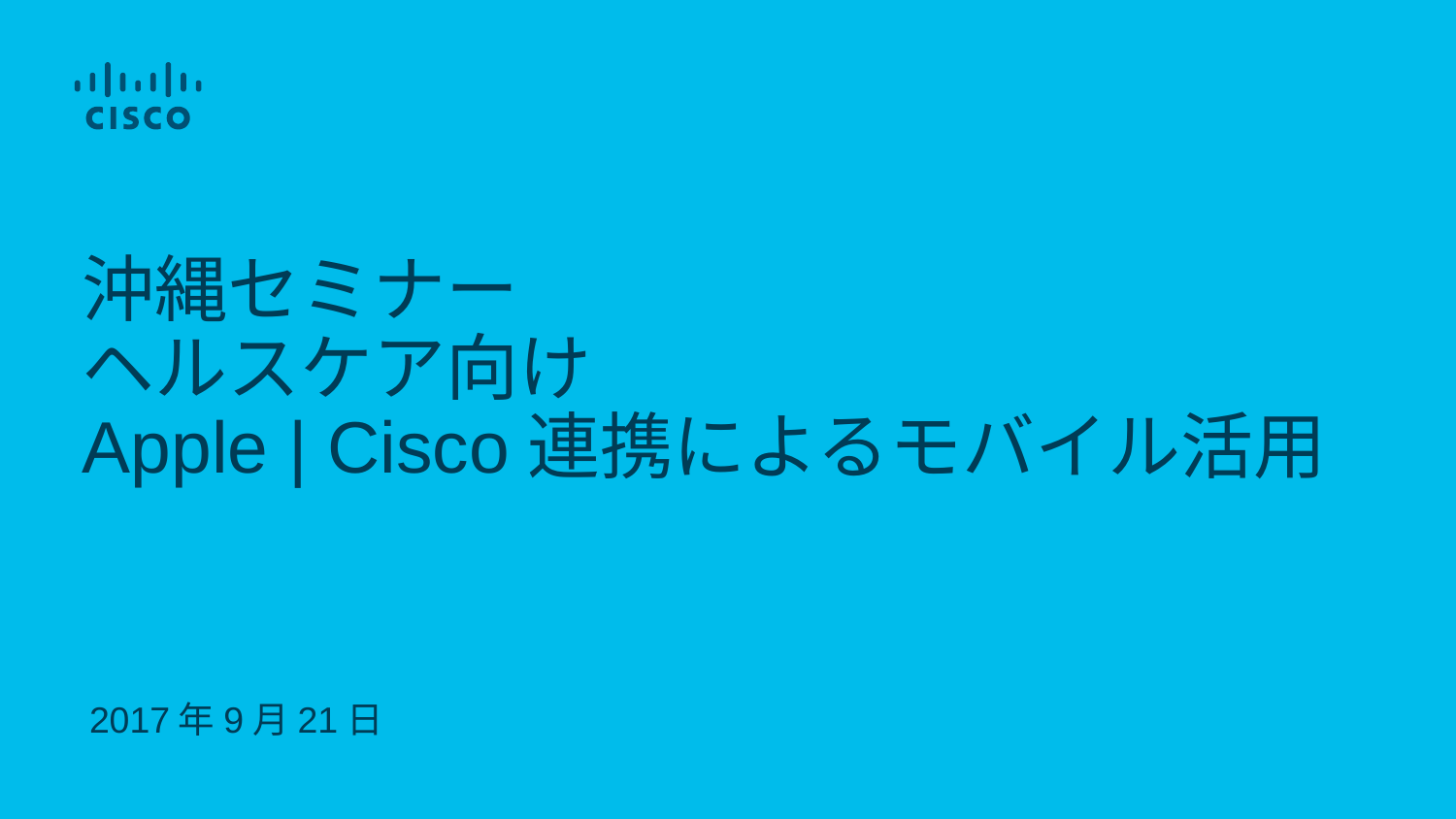

# 沖縄セミナー ヘルスケア向け Apple | Cisco連携によるモバイル活用

2017年9月21日